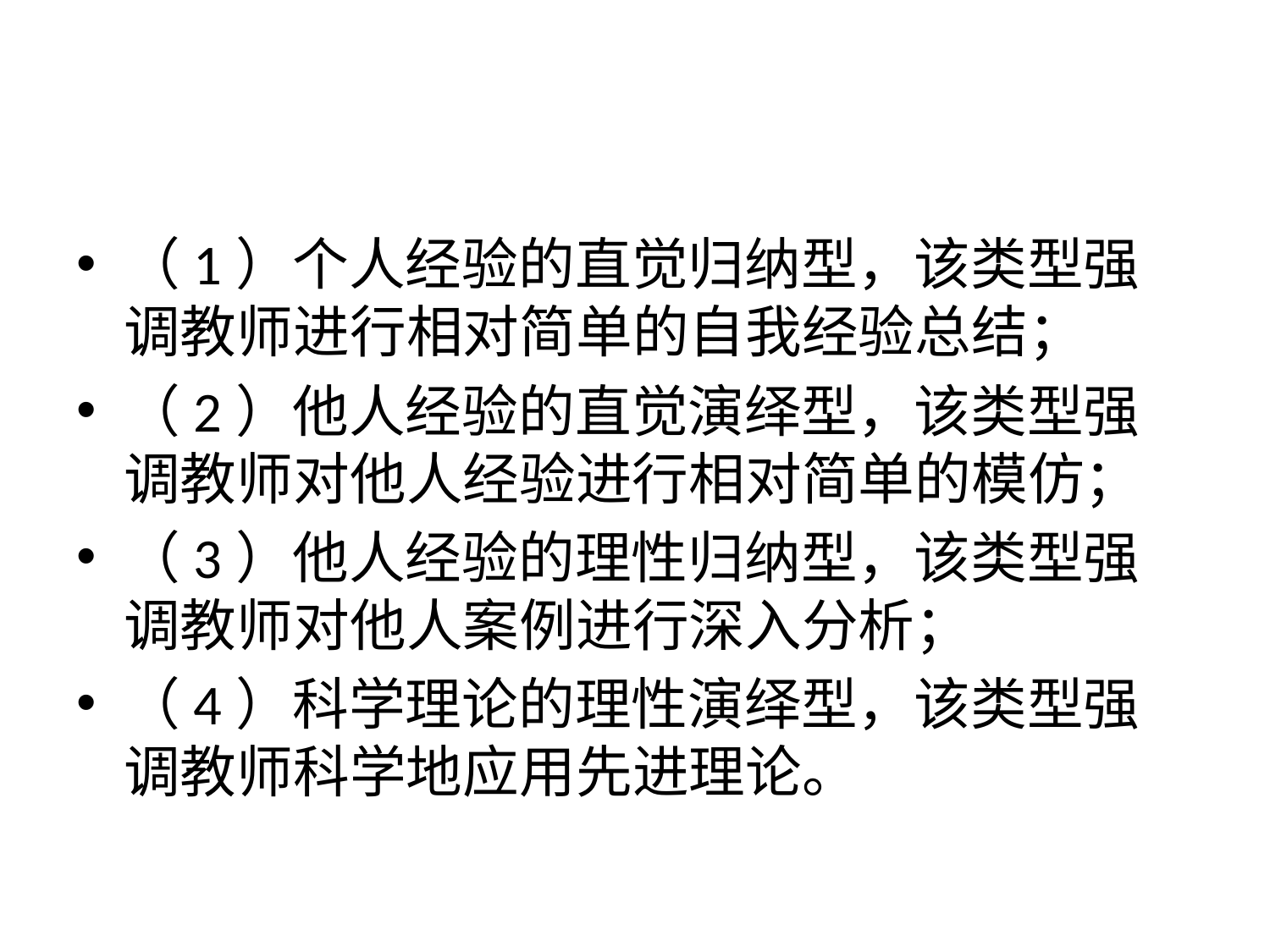

#
（1）个人经验的直觉归纳型，该类型强调教师进行相对简单的自我经验总结；
（2）他人经验的直觉演绎型，该类型强调教师对他人经验进行相对简单的模仿；
（3）他人经验的理性归纳型，该类型强调教师对他人案例进行深入分析；
（4）科学理论的理性演绎型，该类型强调教师科学地应用先进理论。